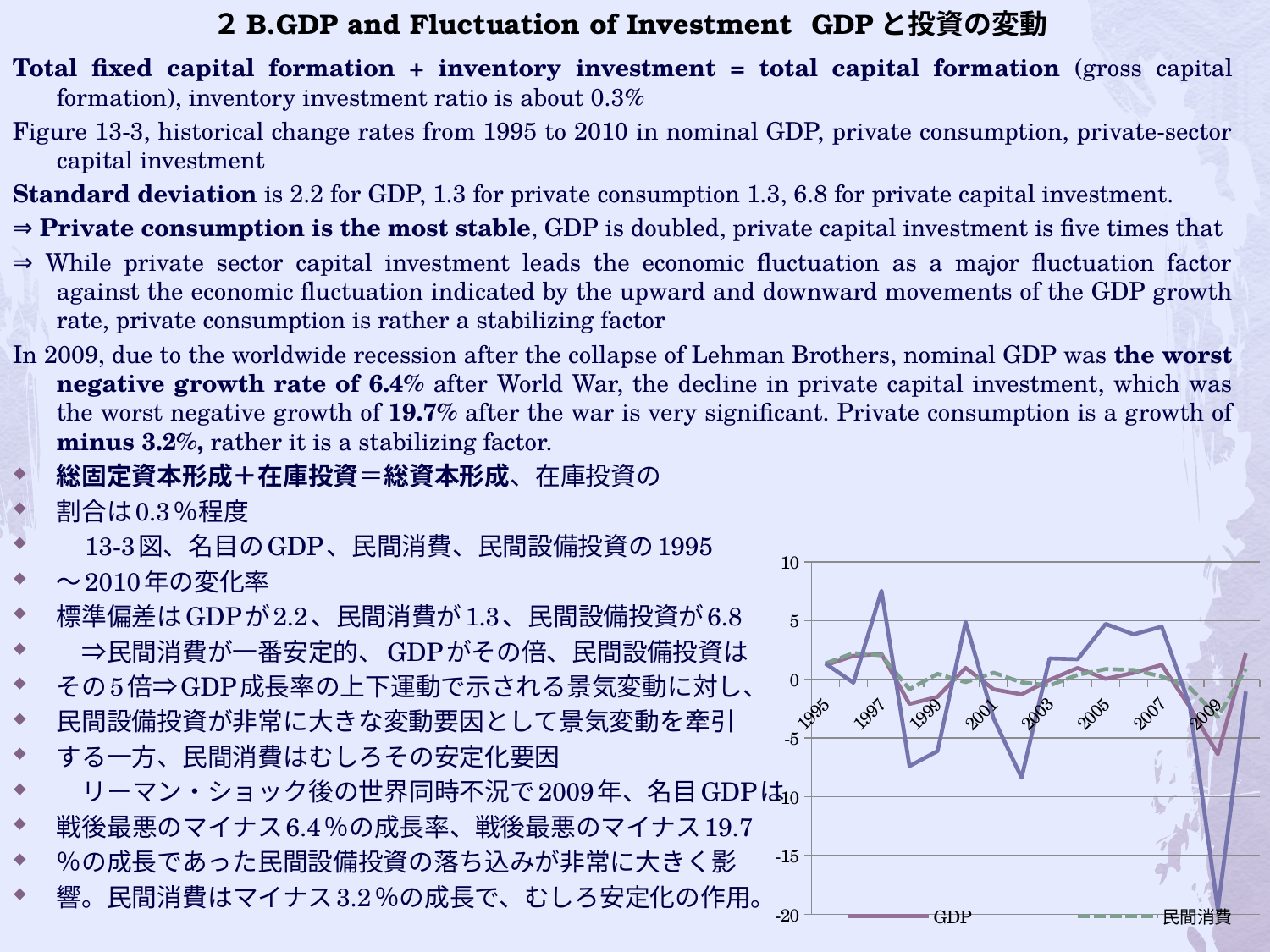

# ２B.GDP and Fluctuation of Investment  GDPと投資の変動
Total fixed capital formation + inventory investment = total capital formation (gross capital formation), inventory investment ratio is about 0.3%
Figure 13-3, historical change rates from 1995 to 2010 in nominal GDP, private consumption, private-sector capital investment
Standard deviation is 2.2 for GDP, 1.3 for private consumption 1.3, 6.8 for private capital investment.
⇒ Private consumption is the most stable, GDP is doubled, private capital investment is five times that
⇒ While private sector capital investment leads the economic fluctuation as a major fluctuation factor against the economic fluctuation indicated by the upward and downward movements of the GDP growth rate, private consumption is rather a stabilizing factor
In 2009, due to the worldwide recession after the collapse of Lehman Brothers, nominal GDP was the worst negative growth rate of 6.4% after World War, the decline in private capital investment, which was the worst negative growth of 19.7% after the war is very significant. Private consumption is a growth of minus 3.2%, rather it is a stabilizing factor.
総固定資本形成＋在庫投資＝総資本形成、在庫投資の
割合は0.3％程度
　13-3図、名目のGDP、民間消費、民間設備投資の1995
～2010年の変化率
標準偏差はGDPが2.2、民間消費が1.3、民間設備投資が6.8
　⇒民間消費が一番安定的、GDPがその倍、民間設備投資は
その5倍⇒GDP成長率の上下運動で示される景気変動に対し、
民間設備投資が非常に大きな変動要因として景気変動を牽引
する一方、民間消費はむしろその安定化要因
　リーマン・ショック後の世界同時不況で2009年、名目GDPは
戦後最悪のマイナス6.4％の成長率、戦後最悪のマイナス19.7
％の成長であった民間設備投資の落ち込みが非常に大きく影
響。民間消費はマイナス3.2％の成長で、むしろ安定化の作用。

### Chart

| Category | GDP | 民間消費 | 民間設備投資 |
|---|---|---|---|
| 1995 | 1.18874 | 1.349799999999989 | 1.34215000000001 |
| 1996 | 1.9979099999999967 | 2.22726 | -0.2916000000000001 |
| 1997 | 2.15272 | 2.0380599999999967 | 7.53552 |
| 1998 | -2.0995699999999977 | -0.84717 | -7.38977 |
| 1999 | -1.4925599999999999 | 0.4611 | -6.1099399999999955 |
| 2000 | 0.9722299999999996 | -0.24638 | 4.8690999999999995 |
| 2001 | -0.8539300000000006 | 0.55937 | -3.3352399999999967 |
| 2002 | -1.2813899999999998 | -0.2594800000000003 | -8.373930000000007 |
| 2003 | -0.058534000000000024 | -0.53006 | 1.7781800000000045 |
| 2004 | 0.966800000000005 | 0.37595000000000284 | 1.708850000000003 |
| 2005 | 0.035324 | 0.870390000000005 | 4.70822 |
| 2006 | 0.54945 | 0.78382 | 3.8227099999999967 |
| 2007 | 1.22578999999999 | 0.2342600000000004 | 4.48383 |
| 2008 | -2.34752 | -0.7077400000000064 | -2.2275200000000286 |
| 2009 | -6.3824099999999975 | -3.2208 | -19.59734999999989 |
| 2010 | 2.20726 | 0.8747900000000075 | -1.04632 |